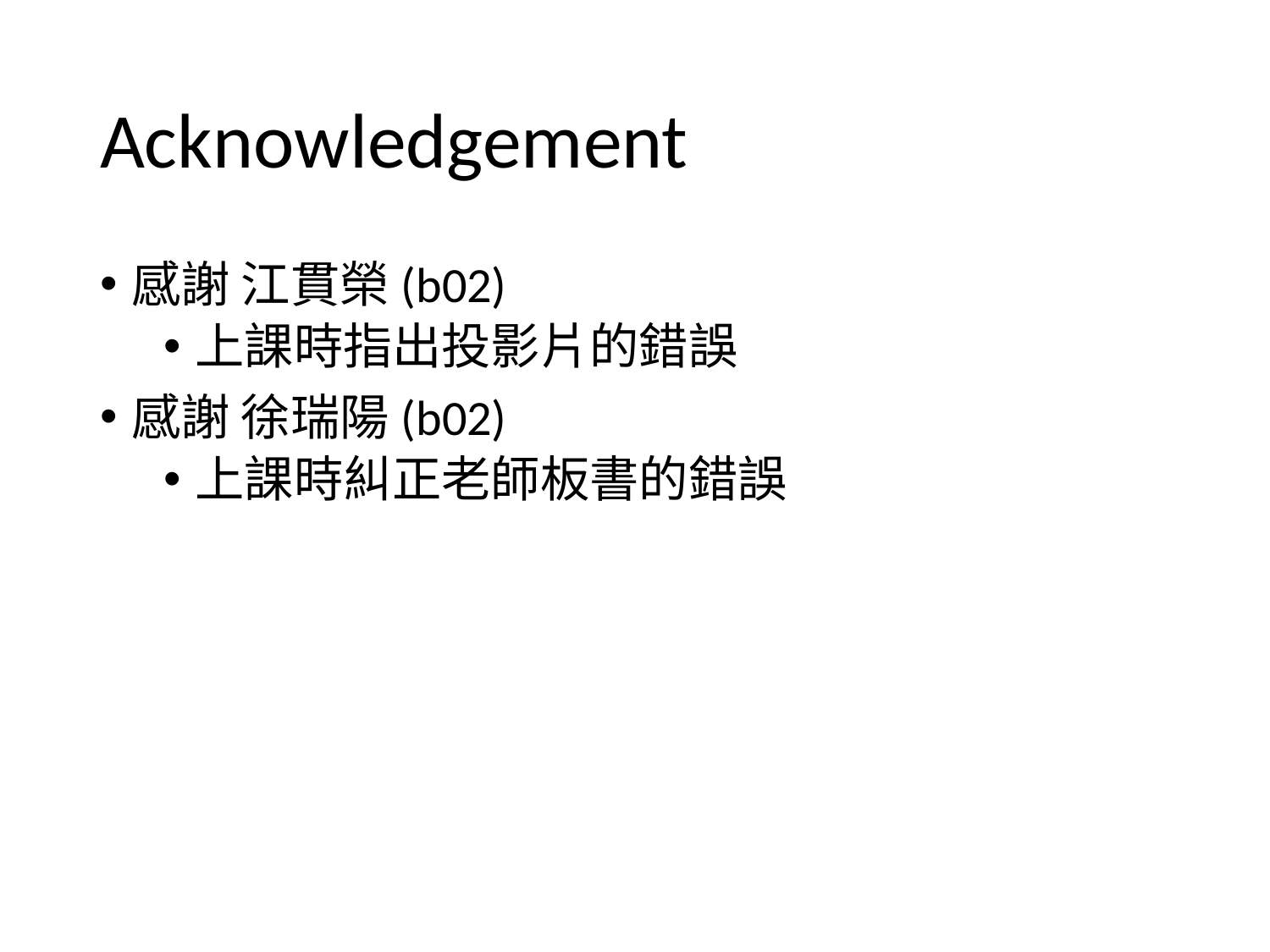

# Acknowledgement
感謝 江貫榮(b02)
上課時指出投影片的錯誤
感謝 徐瑞陽(b02)
上課時糾正老師板書的錯誤